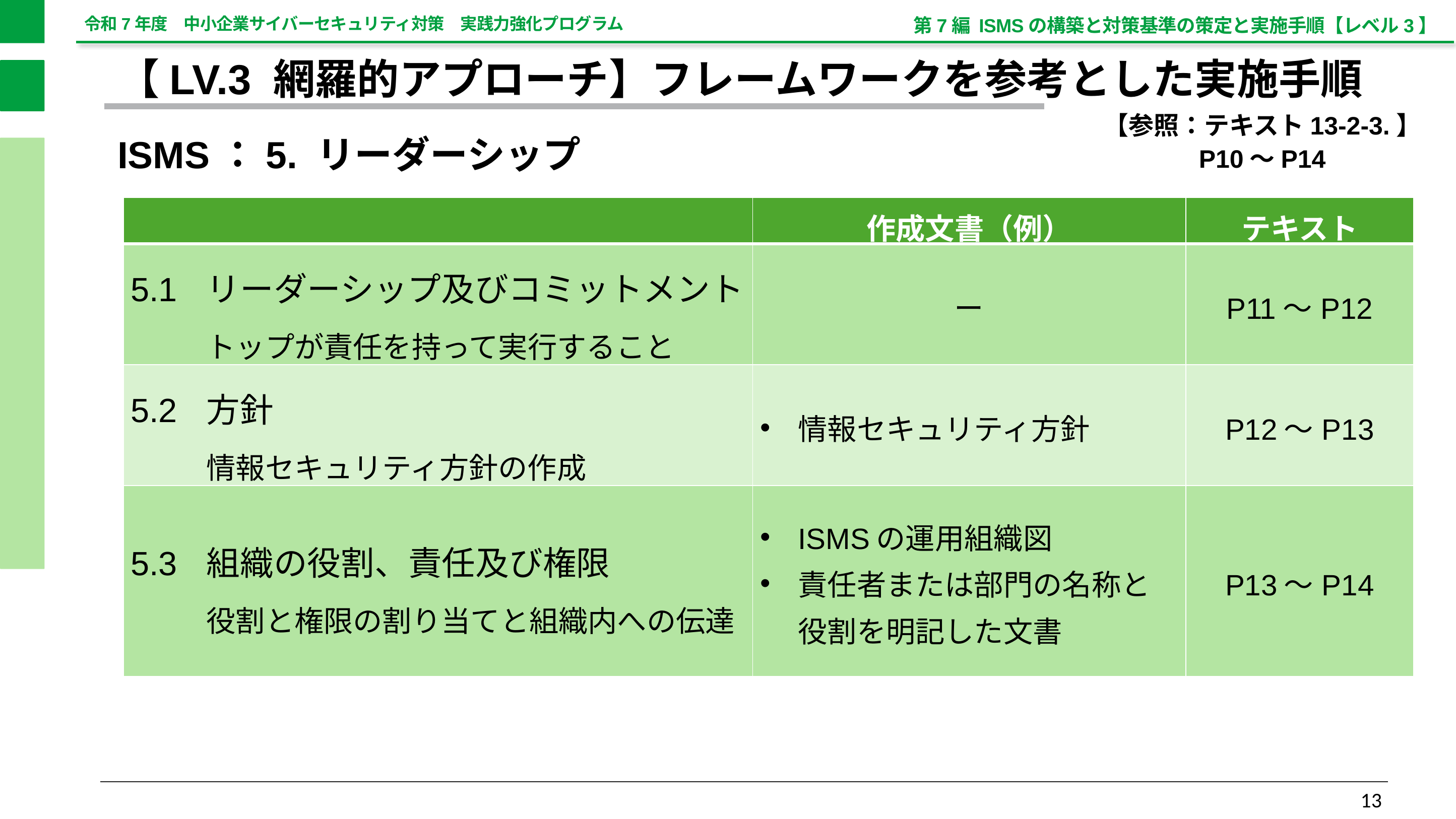

第7編 ISMSの構築と対策基準の策定と実施手順【レベル3】
【LV.3 網羅的アプローチ】フレームワークを参考とした実施手順
【参照：テキスト13-2-3.】
P10～P14
ISMS：5. リーダーシップ
|  | 作成文書（例） | テキスト |
| --- | --- | --- |
| 5.1 リーダーシップ及びコミットメント トップが責任を持って実行すること | ー | P11～P12 |
| 5.2 方針 情報セキュリティ方針の作成 | 情報セキュリティ方針 | P12～P13 |
| 5.3 組織の役割、責任及び権限 役割と権限の割り当てと組織内への伝達 | ISMSの運用組織図 責任者または部門の名称と 役割を明記した文書 | P13～P14 |